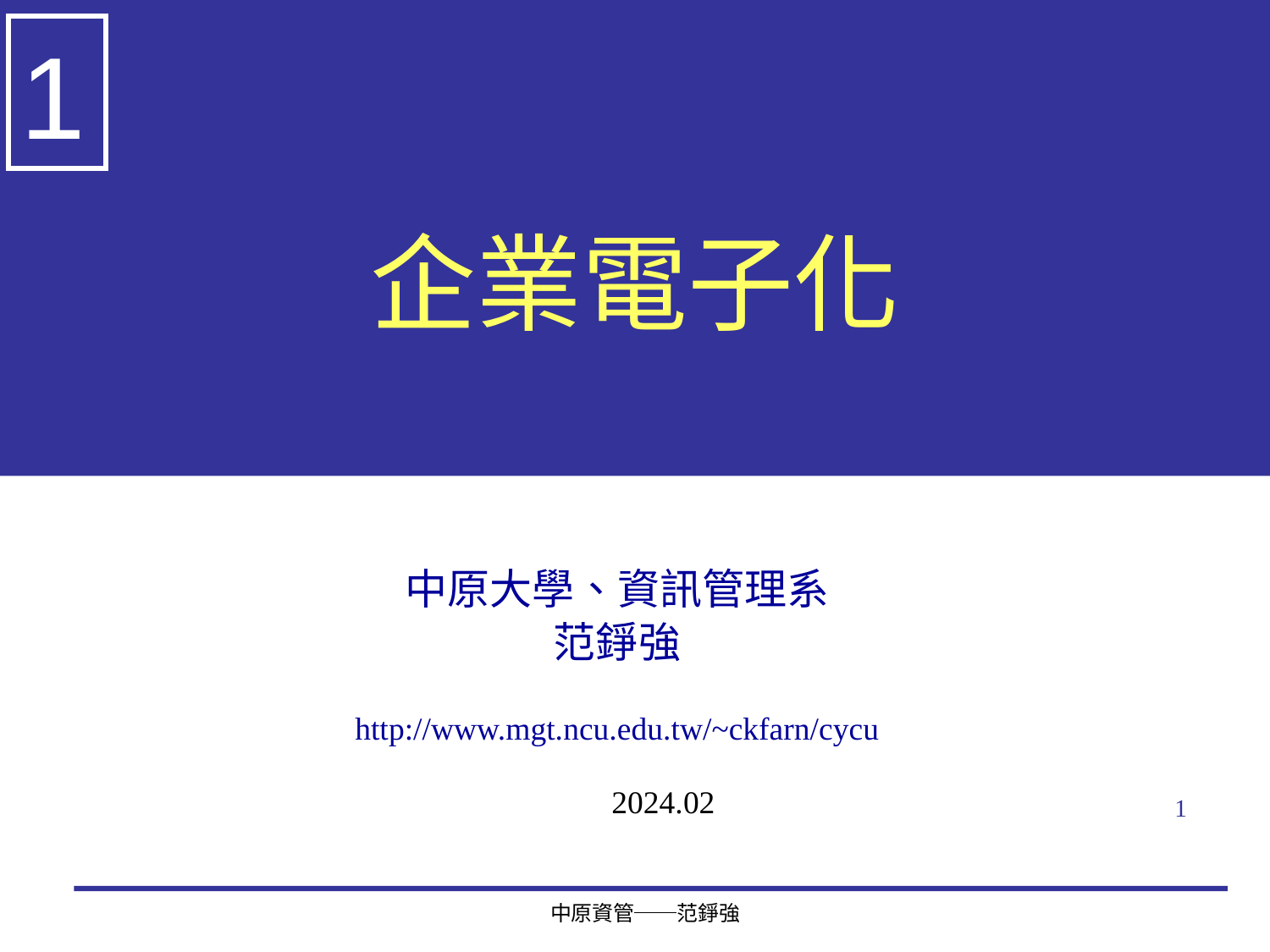

1
# 企業電子化
中原大學、資訊管理系
范錚強

http://www.mgt.ncu.edu.tw/~ckfarn/cycu

2024.02
1